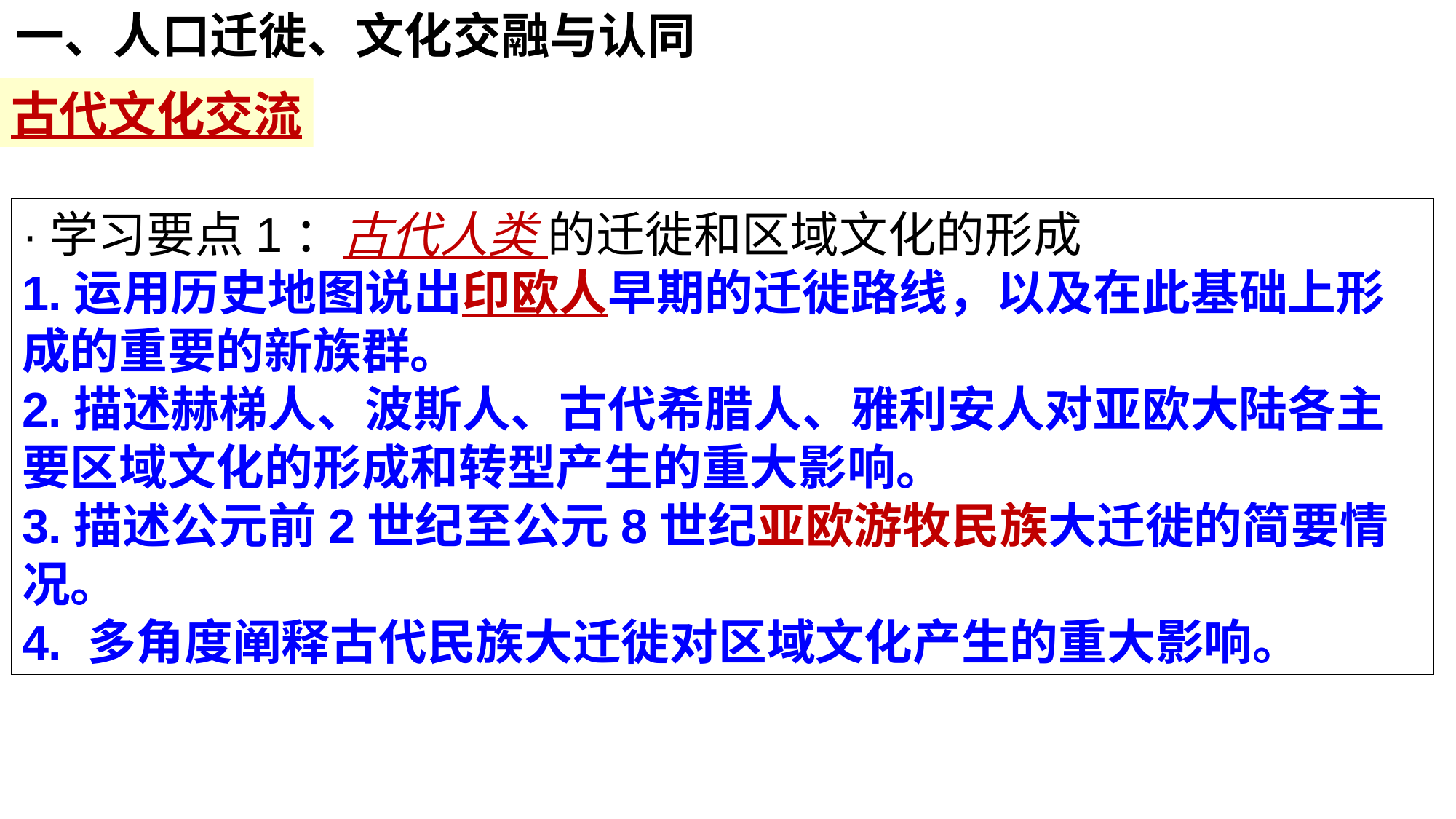

一、人口迁徙、文化交融与认同
古代文化交流
·学习要点1：古代人类 的迁徙和区域文化的形成
1.运用历史地图说出印欧人早期的迁徙路线，以及在此基础上形成的重要的新族群。
2.描述赫梯人、波斯人、古代希腊人、雅利安人对亚欧大陆各主要区域文化的形成和转型产生的重大影响。
3.描述公元前2世纪至公元8世纪亚欧游牧民族大迁徙的简要情况。
4. 多角度阐释古代民族大迁徙对区域文化产生的重大影响。